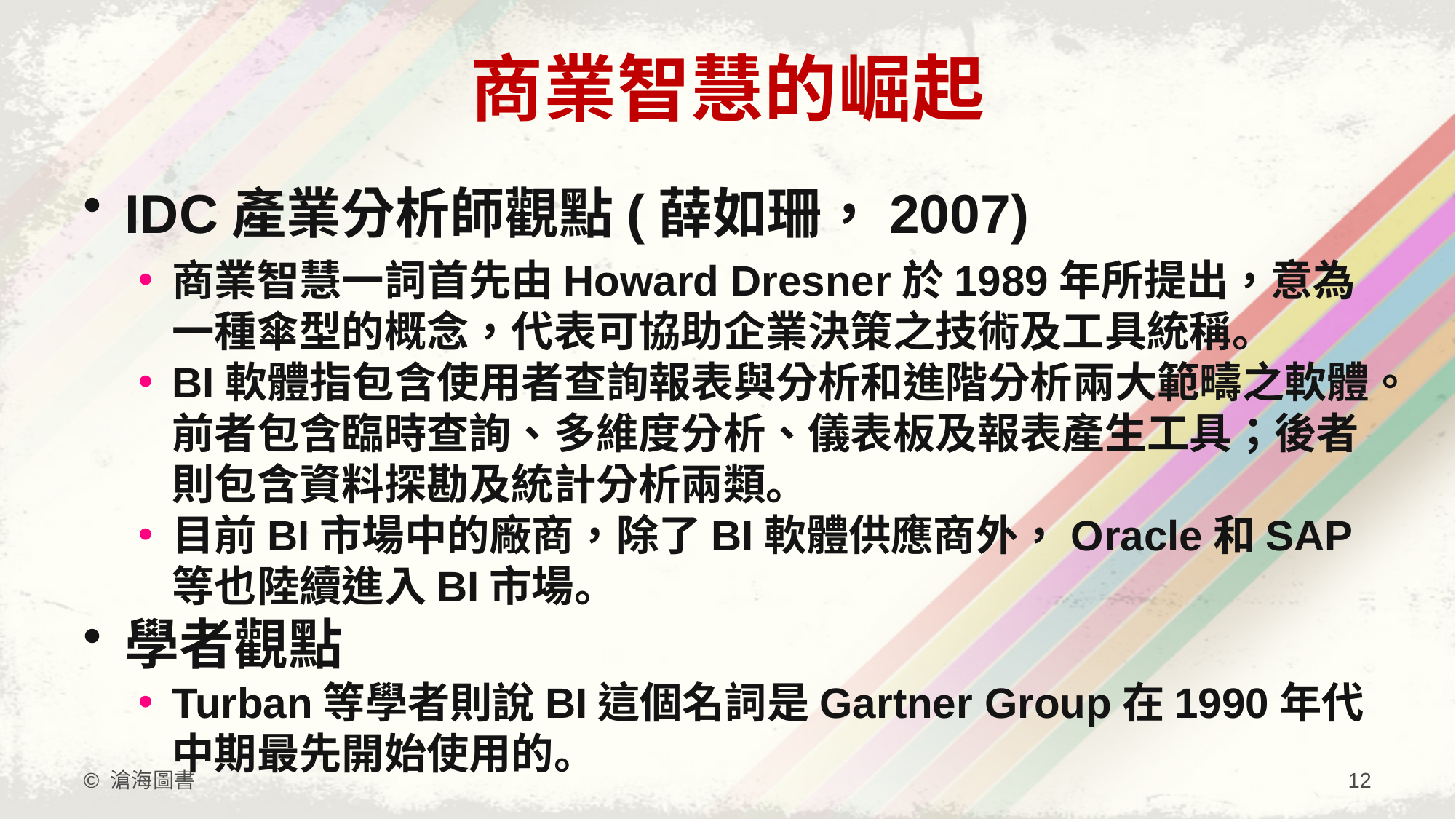

# 商業智慧的崛起
IDC產業分析師觀點(薛如珊，2007)
商業智慧一詞首先由Howard Dresner於1989年所提出，意為一種傘型的概念，代表可協助企業決策之技術及工具統稱。
BI軟體指包含使用者查詢報表與分析和進階分析兩大範疇之軟體。前者包含臨時查詢、多維度分析、儀表板及報表產生工具；後者則包含資料探勘及統計分析兩類。
目前BI市場中的廠商，除了BI軟體供應商外，Oracle和SAP等也陸續進入BI市場。
學者觀點
Turban等學者則說BI這個名詞是Gartner Group在1990年代中期最先開始使用的。
© 滄海圖書
12